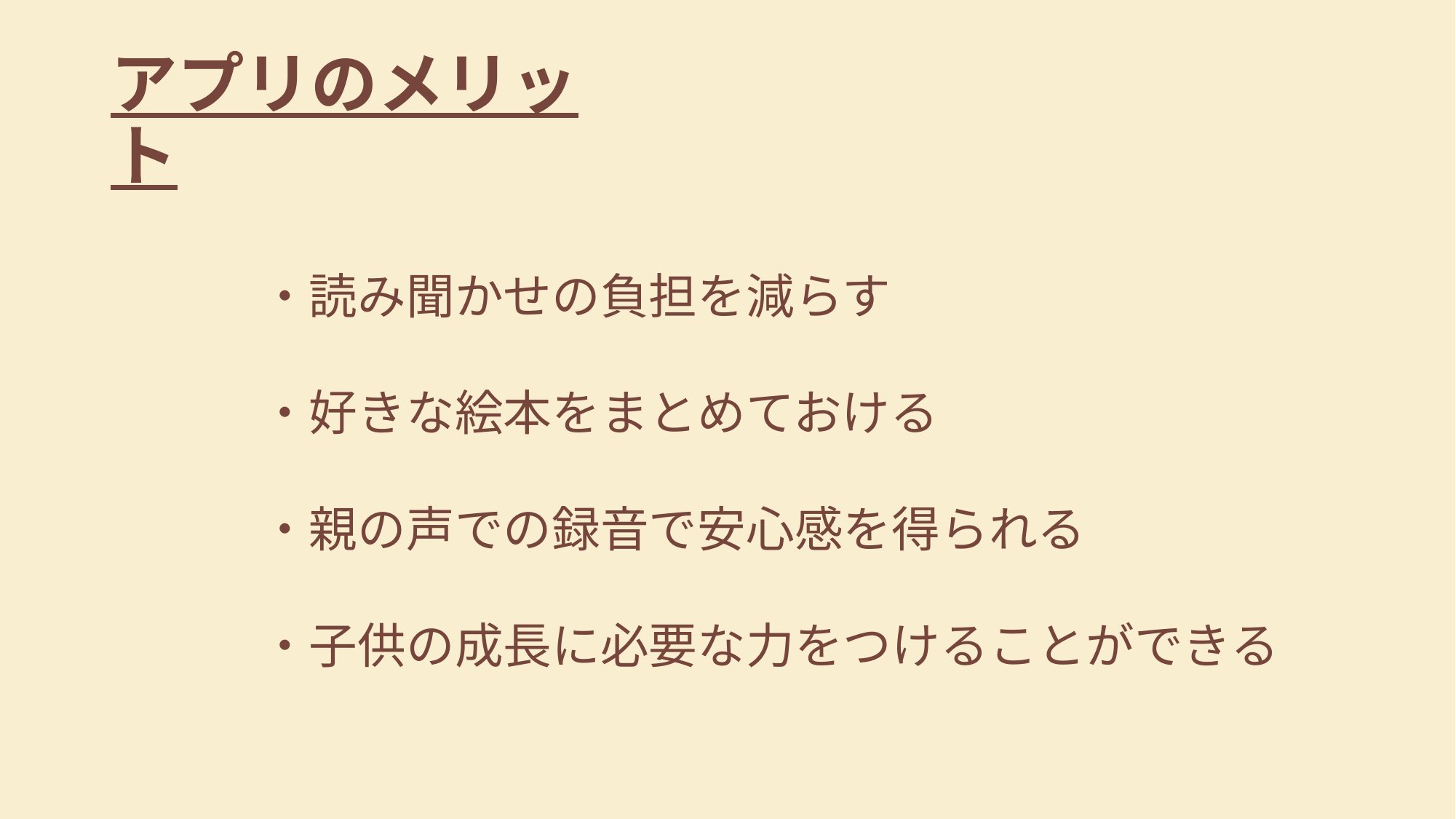

# アプリのメリット
・読み聞かせの負担を減らす
・好きな絵本をまとめておける
・親の声での録音で安心感を得られる
・子供の成長に必要な力をつけることができる